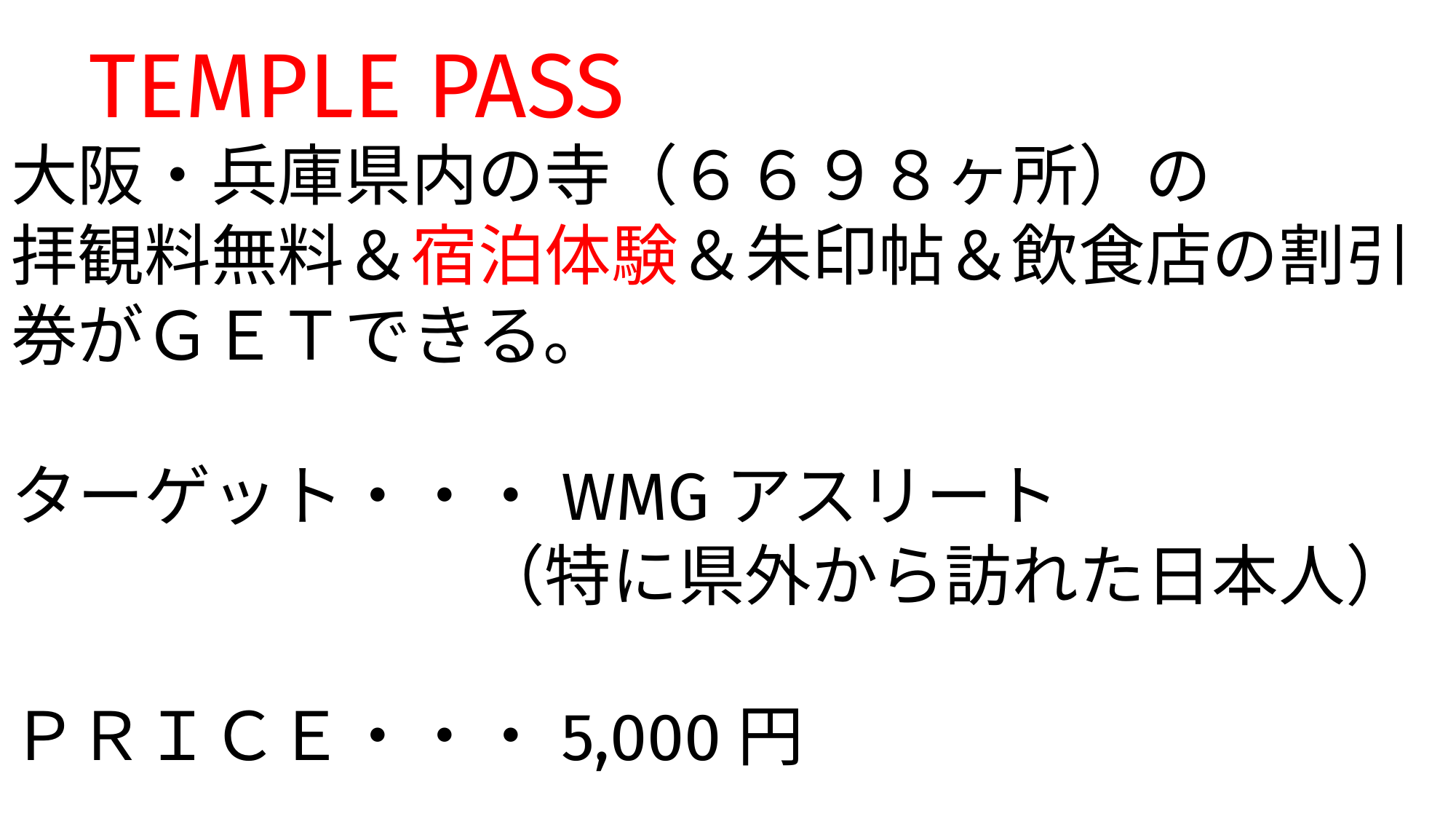

TEMPLE PASS
大阪・兵庫県内の寺（６６９８ヶ所）の
拝観料無料＆宿泊体験＆朱印帖＆飲食店の割引券がＧＥＴできる。

ターゲット・・・WMGアスリート
　　　　　　　（特に県外から訪れた日本人）

ＰＲＩＣＥ・・・5,000円